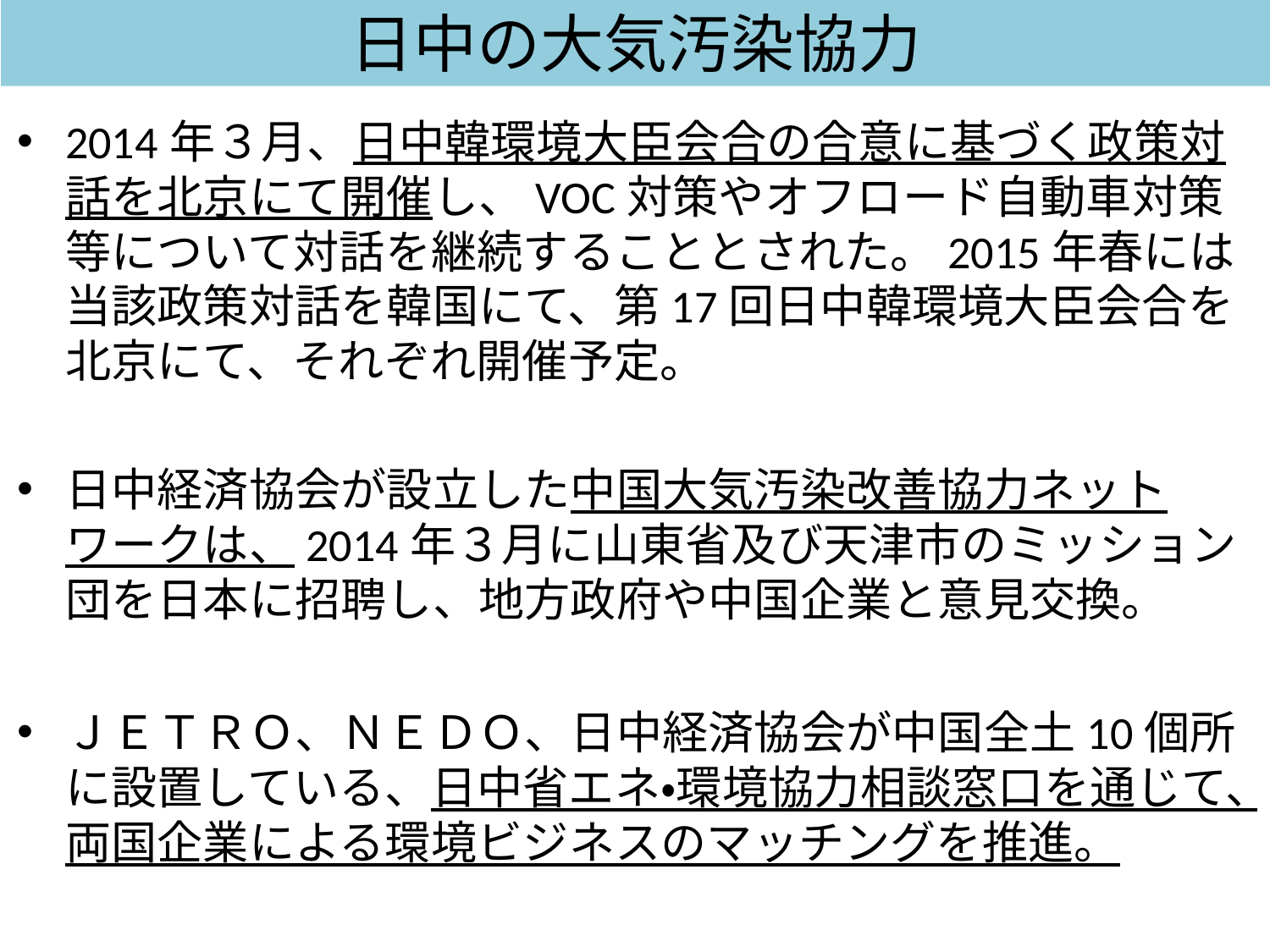

日中の大気汚染協力
2014年３月、日中韓環境大臣会合の合意に基づく政策対話を北京にて開催し、VOC対策やオフロード自動車対策等について対話を継続することとされた。2015年春には当該政策対話を韓国にて、第17回日中韓環境大臣会合を北京にて、それぞれ開催予定。

日中経済協会が設立した中国大気汚染改善協力ネットワークは、2014年３月に山東省及び天津市のミッション団を日本に招聘し、地方政府や中国企業と意見交換。

ＪＥＴＲＯ、ＮＥＤＯ、日中経済協会が中国全土10個所に設置している、日中省エネ・環境協力相談窓口を通じて、両国企業による環境ビジネスのマッチングを推進。